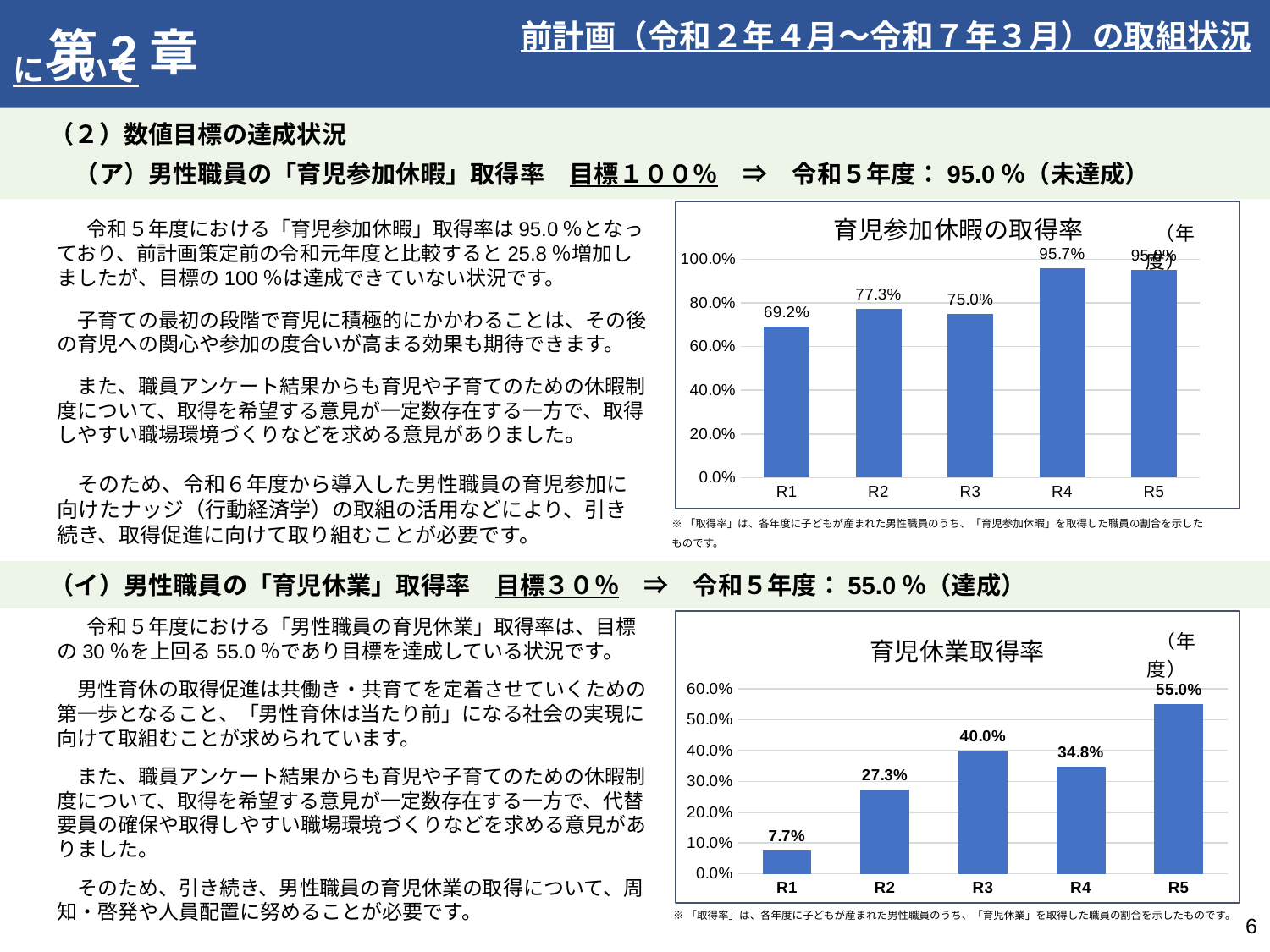

前計画（令和２年４月～令和７年３月）の取組状況について

第2章
　　（２）数値目標の達成状況
　　　（ア）男性職員の「育児参加休暇」取得率　目標１００％　⇒　令和５年度：95.0％（未達成）

### Chart: 育児参加休暇の取得率

| Category |  |
|---|---|
| R1 | 0.692 |
| R2 | 0.773 |
| R3 | 0.75 |
| R4 | 0.957 |
| R5 | 0.95 |
 　令和５年度における「育児参加休暇」取得率は95.0％となっており、前計画策定前の令和元年度と比較すると25.8％増加しましたが、目標の100％は達成できていない状況です。

　子育ての最初の段階で育児に積極的にかかわることは、その後の育児への関心や参加の度合いが高まる効果も期待できます。

　また、職員アンケート結果からも育児や子育てのための休暇制度について、取得を希望する意見が一定数存在する一方で、取得しやすい職場環境づくりなどを求める意見がありました。

　そのため、令和６年度から導入した男性職員の育児参加に向けたナッジ（行動経済学）の取組の活用などにより、引き続き、取得促進に向けて取り組むことが必要です。
※「取得率」は、各年度に子どもが産まれた男性職員のうち、「育児参加休暇」を取得した職員の割合を示したものです。
　　（イ）男性職員の「育児休業」取得率　目標３０％　⇒　令和５年度：55.0％（達成）
 　令和５年度における「男性職員の育児休業」取得率は、目標の30％を上回る55.0％であり目標を達成している状況です。

　男性育休の取得促進は共働き・共育てを定着させていくための第一歩となること、「男性育休は当たり前」になる社会の実現に向けて取組むことが求められています。

　また、職員アンケート結果からも育児や子育てのための休暇制度について、取得を希望する意見が一定数存在する一方で、代替要員の確保や取得しやすい職場環境づくりなどを求める意見がありました。

　そのため、引き続き、男性職員の育児休業の取得について、周知・啓発や人員配置に努めることが必要です。

### Chart: 育児休業取得率

| Category |  |
|---|---|
| R1 | 0.077 |
| R2 | 0.273 |
| R3 | 0.4 |
| R4 | 0.348 |
| R5 | 0.55 |

6
※「取得率」は、各年度に子どもが産まれた男性職員のうち、「育児休業」を取得した職員の割合を示したものです。